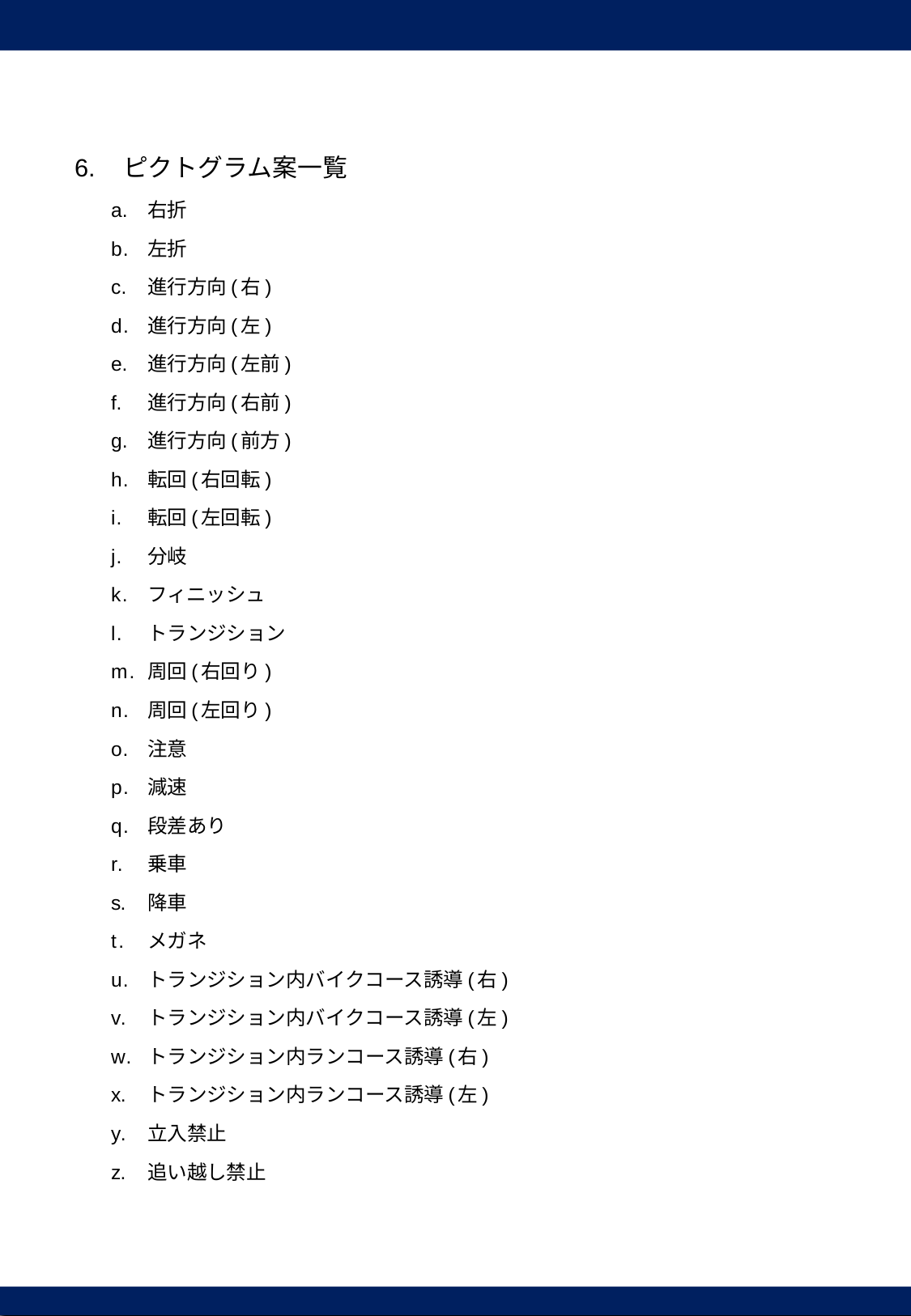

ピクトグラム案一覧
右折
左折
進行方向(右)
進行方向(左)
進行方向(左前)
進行方向(右前)
進行方向(前方)
転回(右回転)
転回(左回転)
分岐
フィニッシュ
トランジション
周回(右回り)
周回(左回り)
注意
減速
段差あり
乗車
降車
メガネ
トランジション内バイクコース誘導(右)
トランジション内バイクコース誘導(左)
トランジション内ランコース誘導(右)
トランジション内ランコース誘導(左)
立入禁止
追い越し禁止